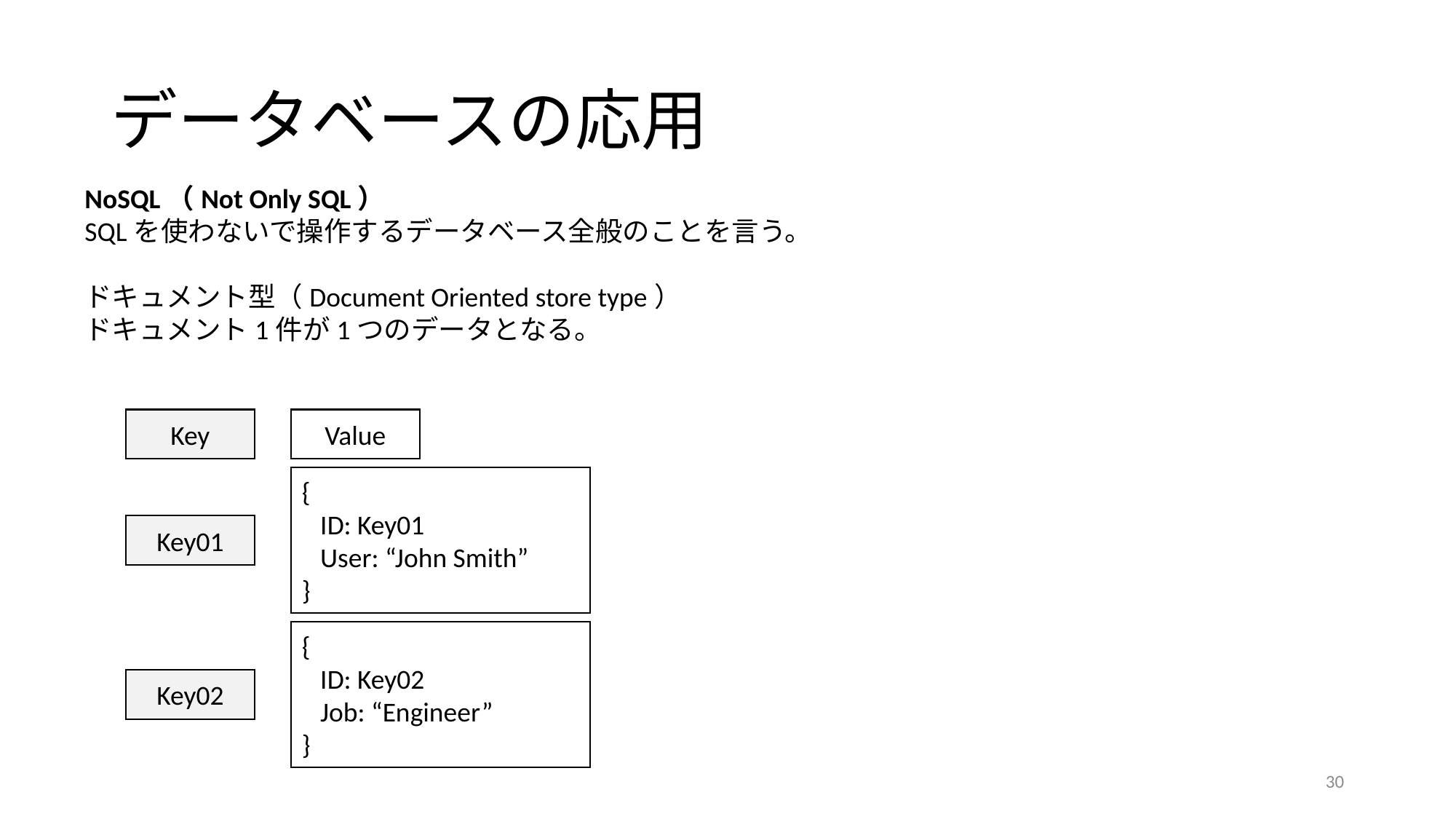

# データベースの応用
NoSQL（Not Only SQL）
SQLを使わないで操作するデータベース全般のことを言う。

ドキュメント型（Document Oriented store type）
ドキュメント1件が1つのデータとなる。
Key
Value
{
   ID: Key01
   User: “John Smith”
}
Key01
{
   ID: Key02
   Job: “Engineer”
}
Key02
30